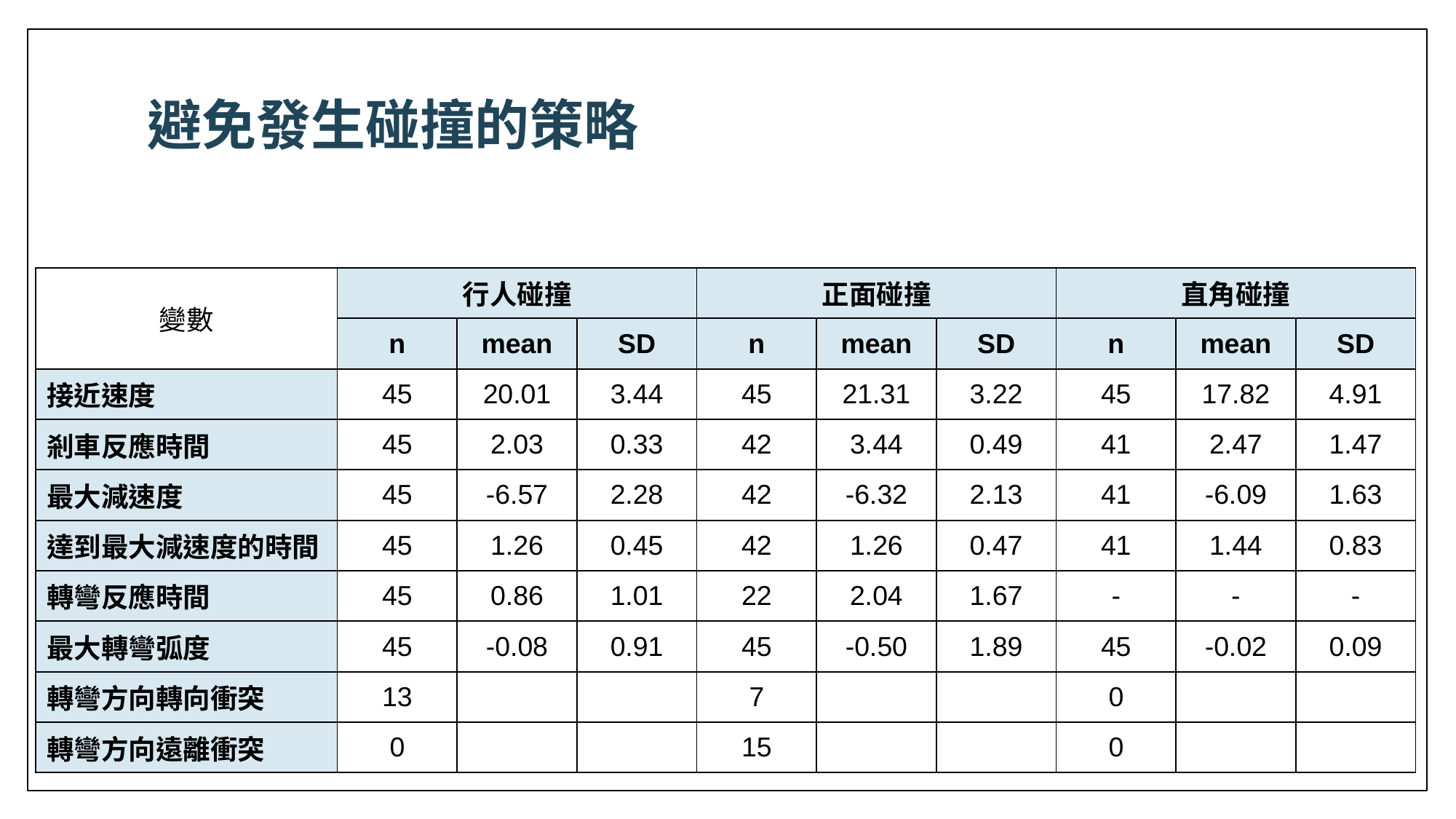

# 避免發生碰撞的策略
| 變數 | 行人碰撞 |  |  | 正面碰撞 |  |  | 直角碰撞 |  |  |
| --- | --- | --- | --- | --- | --- | --- | --- | --- | --- |
|  | n | mean | SD | n | mean | SD | n | mean | SD |
| 接近速度 | 45 | 20.01 | 3.44 | 45 | 21.31 | 3.22 | 45 | 17.82 | 4.91 |
| 剎車反應時間 | 45 | 2.03 | 0.33 | 42 | 3.44 | 0.49 | 41 | 2.47 | 1.47 |
| 最大減速度 | 45 | -6.57 | 2.28 | 42 | -6.32 | 2.13 | 41 | -6.09 | 1.63 |
| 達到最大減速度的時間 | 45 | 1.26 | 0.45 | 42 | 1.26 | 0.47 | 41 | 1.44 | 0.83 |
| 轉彎反應時間 | 45 | 0.86 | 1.01 | 22 | 2.04 | 1.67 | - | - | - |
| 最大轉彎弧度 | 45 | -0.08 | 0.91 | 45 | -0.50 | 1.89 | 45 | -0.02 | 0.09 |
| 轉彎方向轉向衝突 | 13 |  |  | 7 |  |  | 0 |  |  |
| 轉彎方向遠離衝突 | 0 |  |  | 15 |  |  | 0 |  |  |